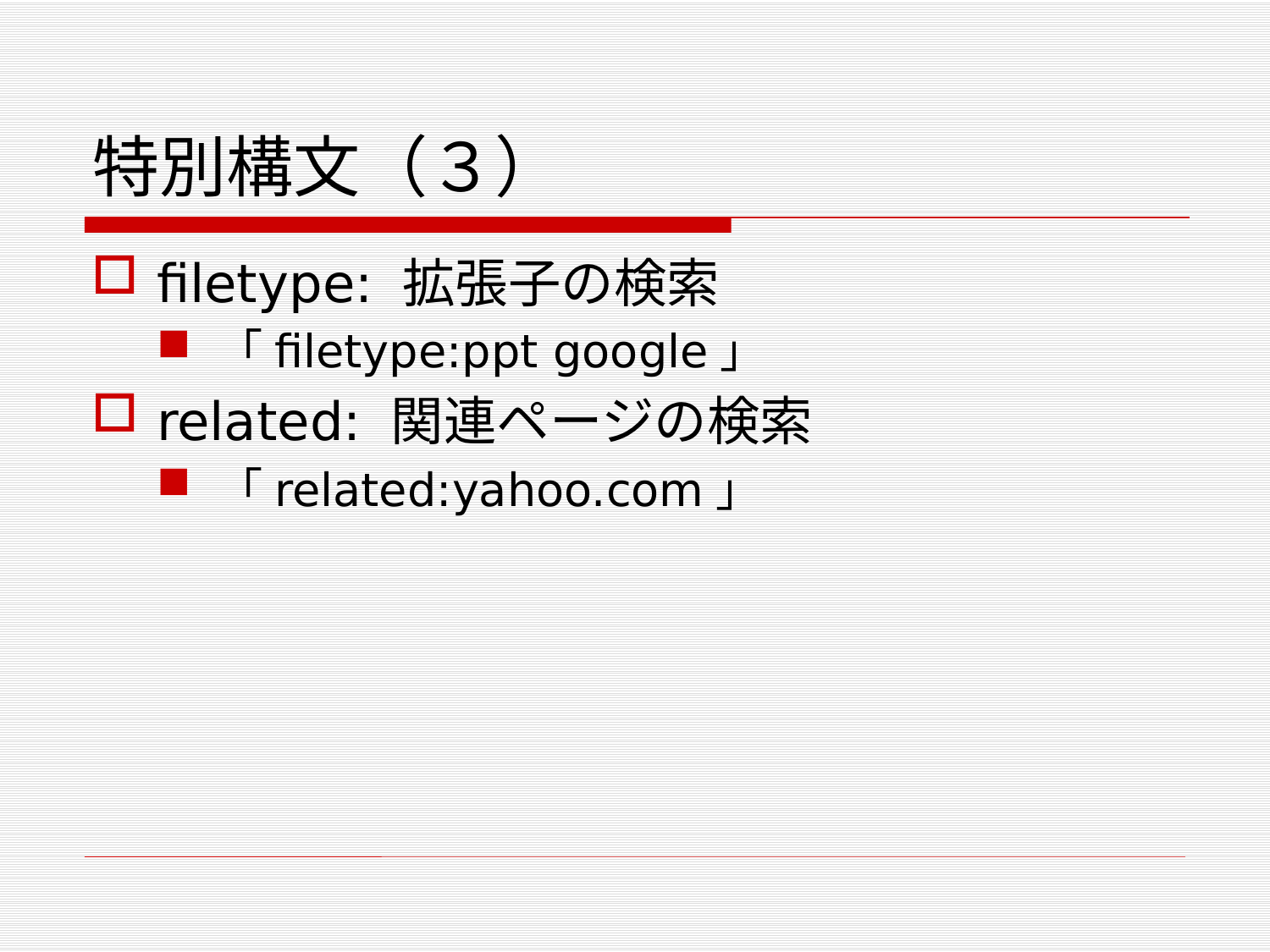

# 特別構文（３）
filetype: 拡張子の検索
「filetype:ppt google」
related: 関連ページの検索
「related:yahoo.com」